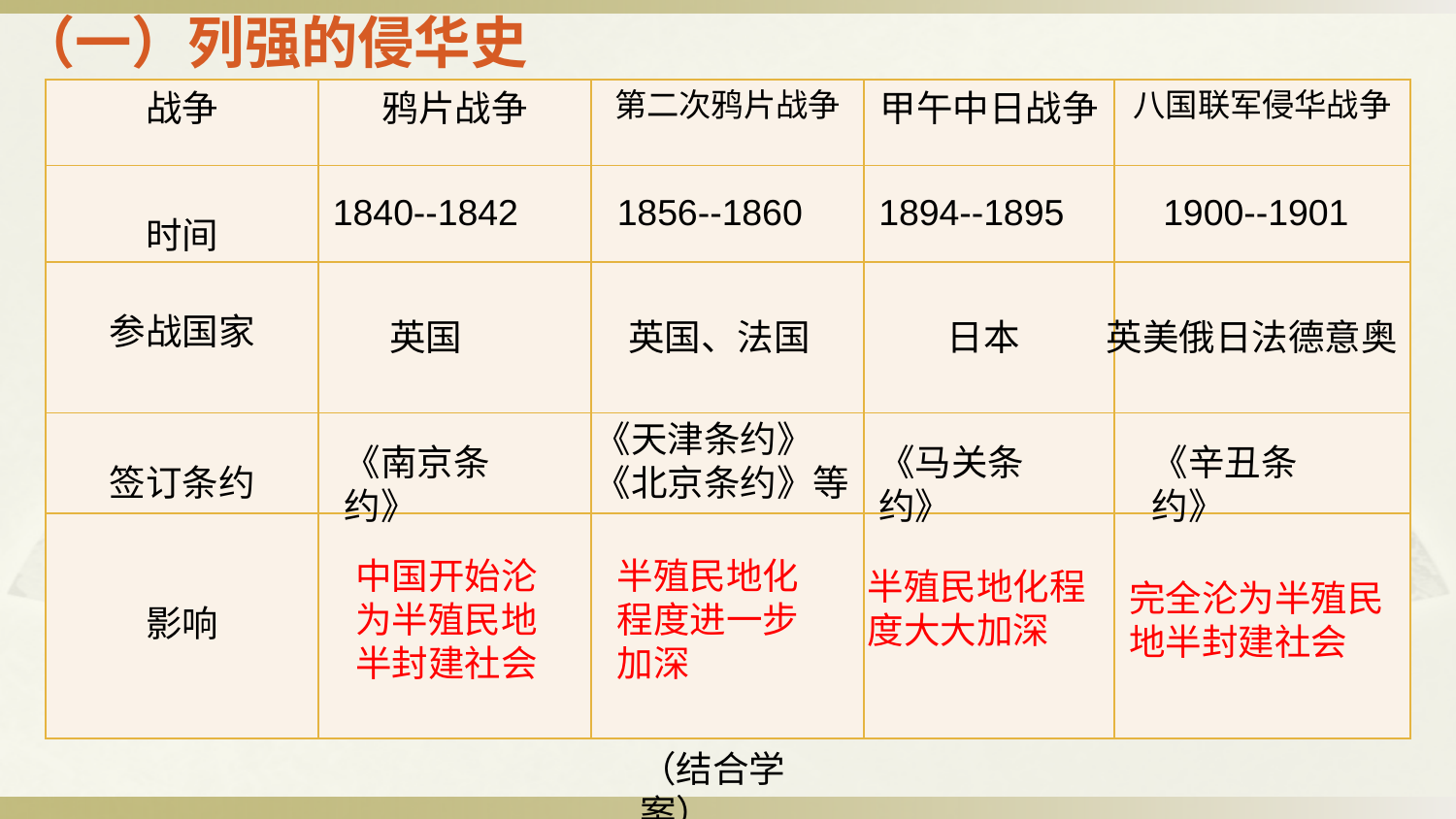

（一）列强的侵华史
| 战争 | 鸦片战争 | 第二次鸦片战争 | 甲午中日战争 | 八国联军侵华战争 |
| --- | --- | --- | --- | --- |
| 时间 |  |  |  |  |
| 参战国家 |  |  |  |  |
| 签订条约 |  |  |  |  |
| 影响 |  |  |  |  |
1840--1842
1856--1860
1894--1895
1900--1901
英国
英国、法国
日本
英美俄日法德意奥
《天津条约》《北京条约》等
《南京条约》
《马关条约》
《辛丑条约》
中国开始沦为半殖民地半封建社会
半殖民地化程度进一步加深
半殖民地化程度大大加深
完全沦为半殖民地半封建社会
（结合学案）